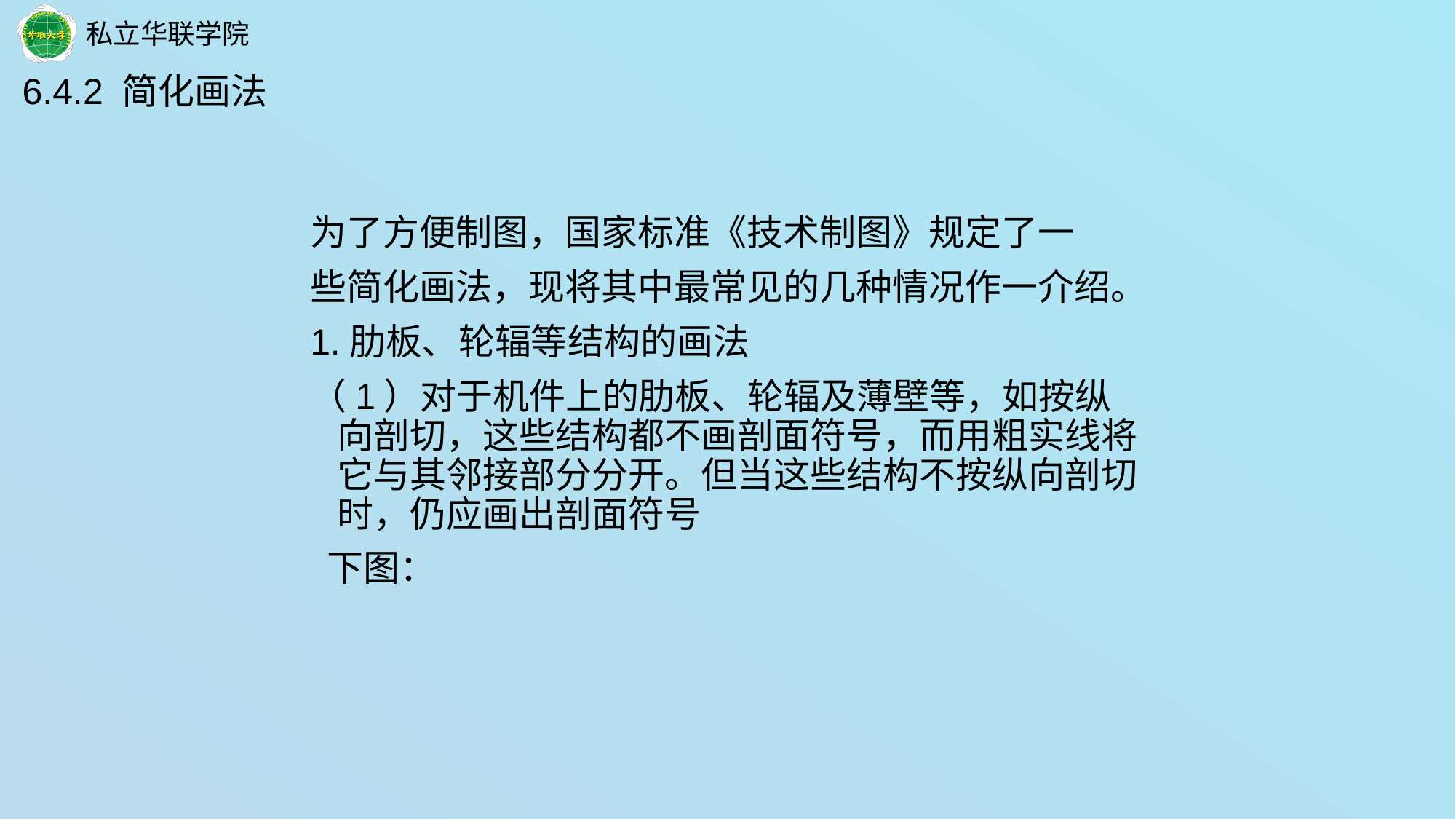

6.4.2 简化画法
为了方便制图，国家标准《技术制图》规定了一
些简化画法，现将其中最常见的几种情况作一介绍。
1.肋板、轮辐等结构的画法
（1）对于机件上的肋板、轮辐及薄壁等，如按纵向剖切，这些结构都不画剖面符号，而用粗实线将它与其邻接部分分开。但当这些结构不按纵向剖切时，仍应画出剖面符号
 下图：